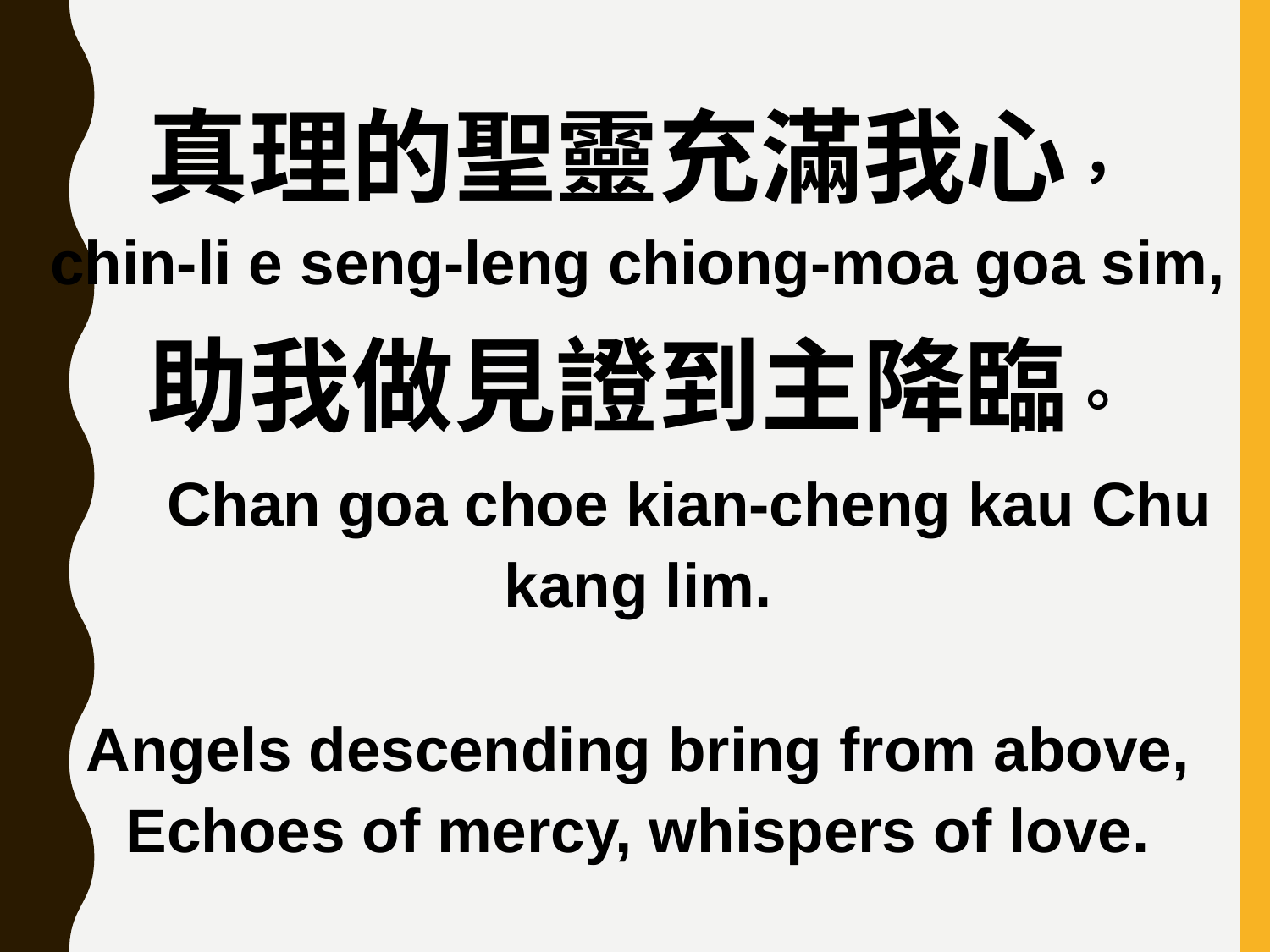

真理的聖靈充滿我心，
chin-li e seng-leng chiong-moa goa sim,
助我做見證到主降臨。
      Chan goa choe kian-cheng kau Chu kang lim.

Angels descending bring from above,
Echoes of mercy, whispers of love.